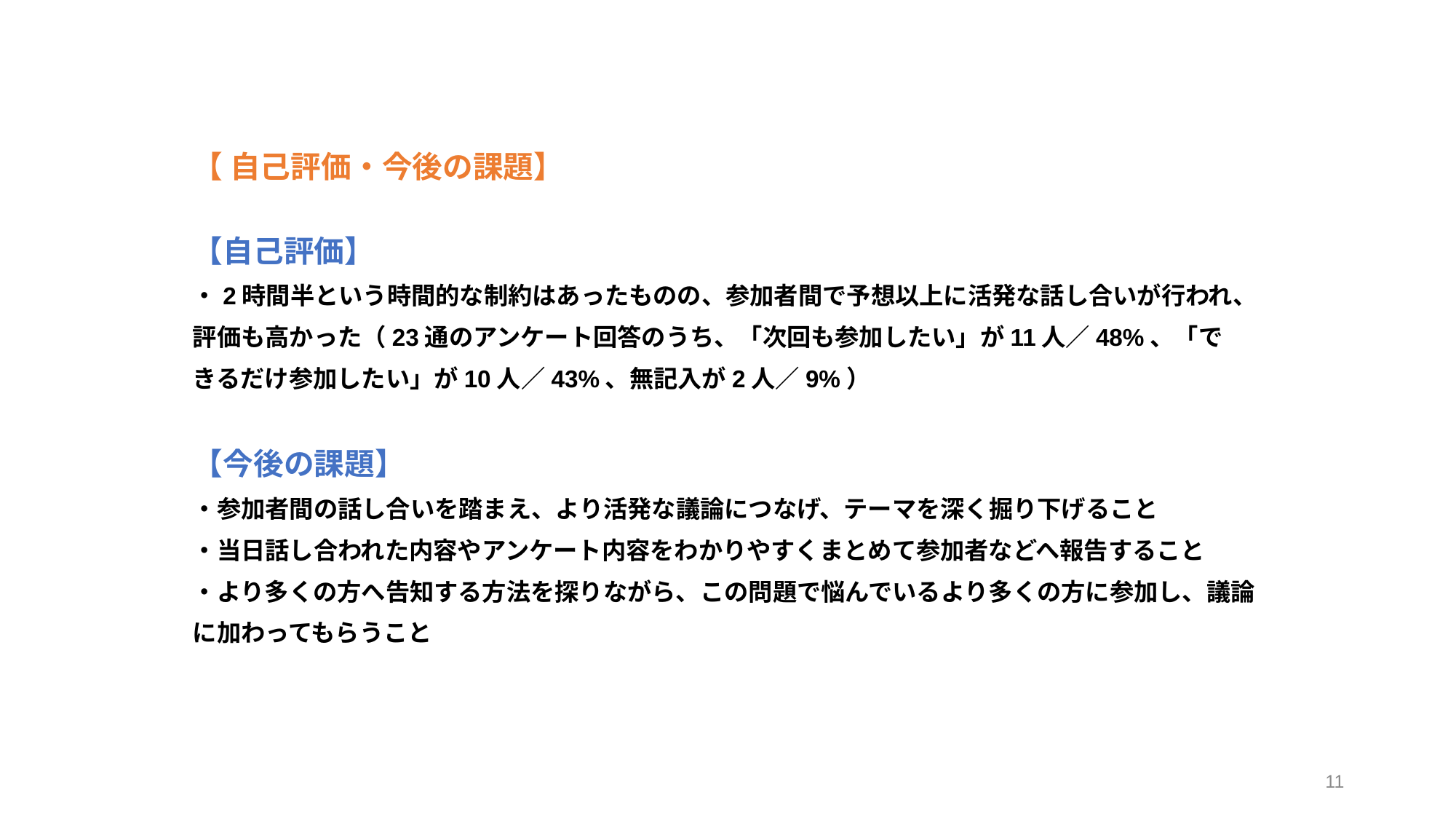

# 【 自己評価・今後の課題】

【自己評価】
・2時間半という時間的な制約はあったものの、参加者間で予想以上に活発な話し合いが行われ、
評価も高かった（23通のアンケート回答のうち、「次回も参加したい」が11人／48%、「で
きるだけ参加したい」が10人／43%、無記入が2人／9%）

【今後の課題】
・参加者間の話し合いを踏まえ、より活発な議論につなげ、テーマを深く掘り下げること
・当日話し合われた内容やアンケート内容をわかりやすくまとめて参加者などへ報告すること
・より多くの方へ告知する方法を探りながら、この問題で悩んでいるより多くの方に参加し、議論
に加わってもらうこと

11